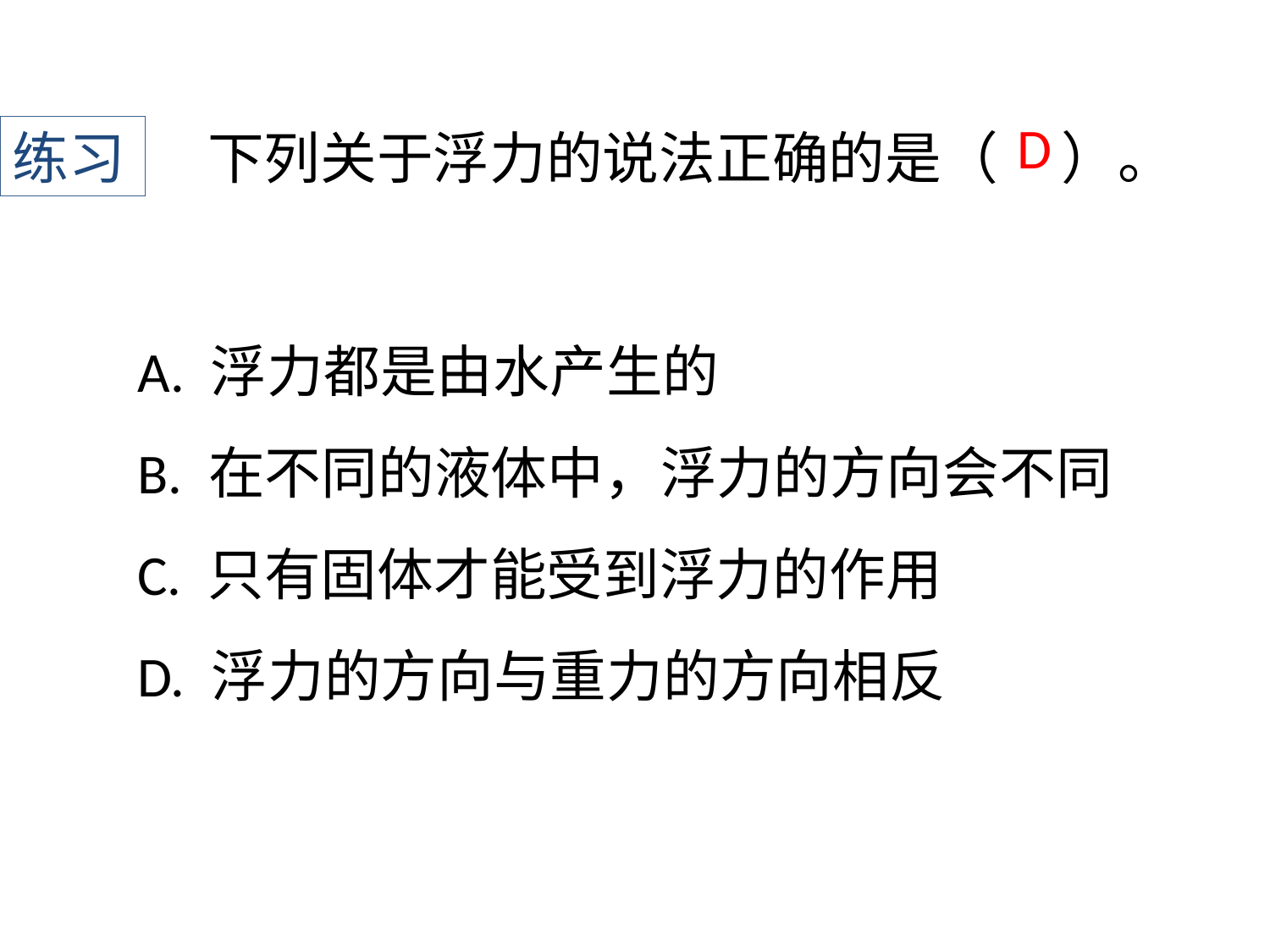

D
练习
下列关于浮力的说法正确的是（     ）。
A. 浮力都是由水产生的
B. 在不同的液体中，浮力的方向会不同
C. 只有固体才能受到浮力的作用
D. 浮力的方向与重力的方向相反